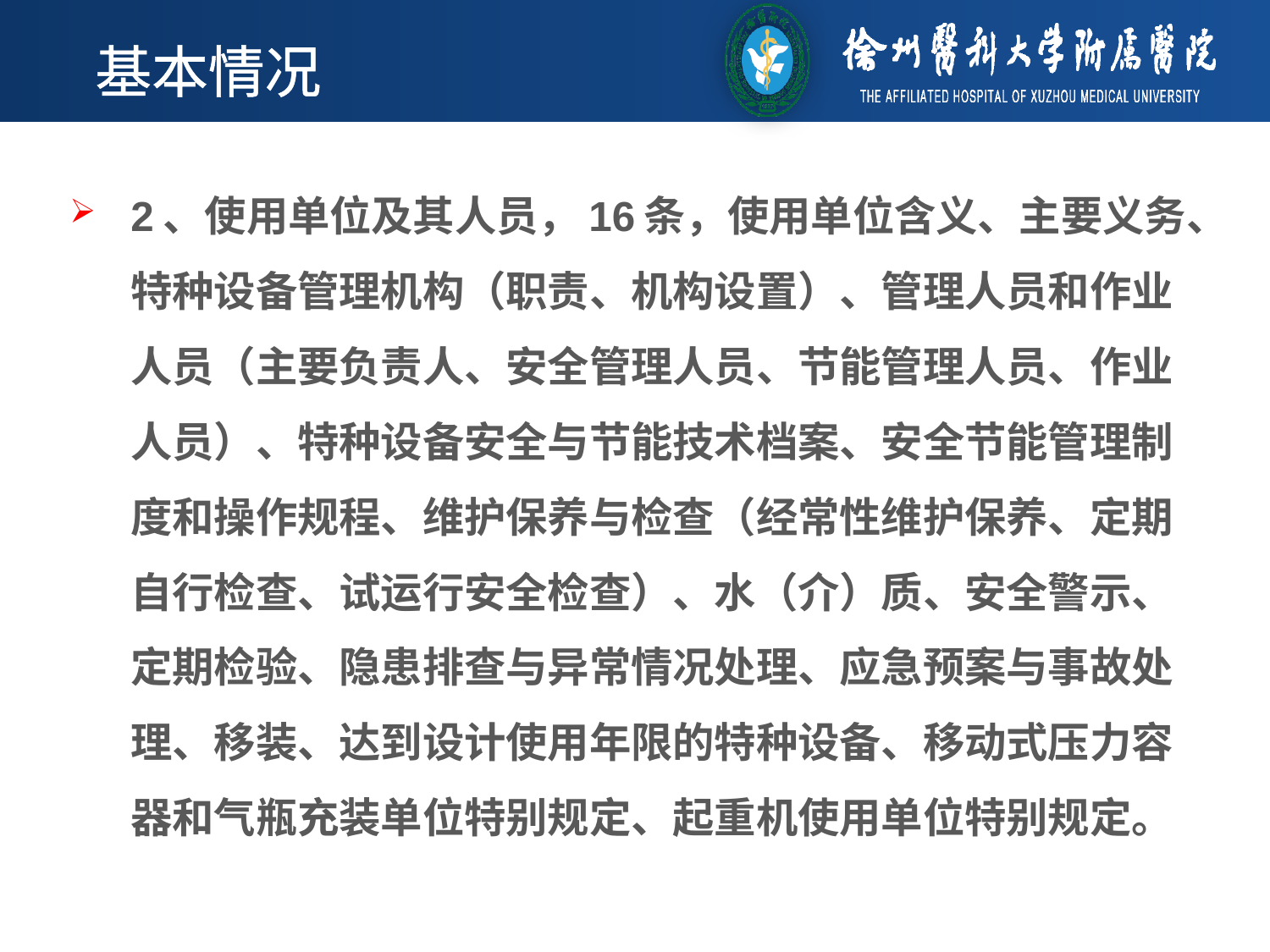

基本情况

2、使用单位及其人员，16条，使用单位含义、主要义务、特种设备管理机构（职责、机构设置）、管理人员和作业人员（主要负责人、安全管理人员、节能管理人员、作业人员）、特种设备安全与节能技术档案、安全节能管理制度和操作规程、维护保养与检查（经常性维护保养、定期自行检查、试运行安全检查）、水（介）质、安全警示、定期检验、隐患排查与异常情况处理、应急预案与事故处理、移装、达到设计使用年限的特种设备、移动式压力容器和气瓶充装单位特别规定、起重机使用单位特别规定。